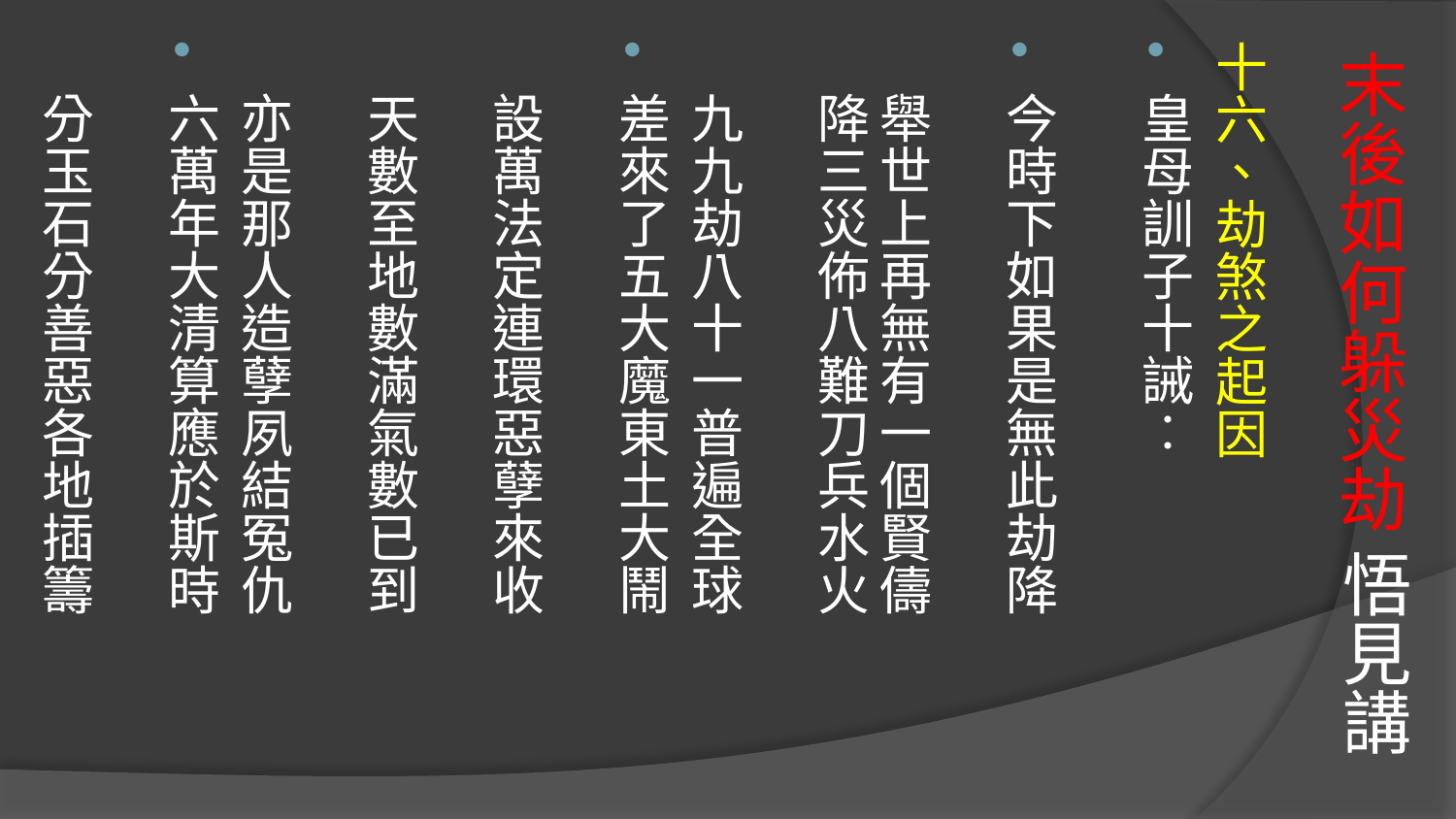

# 末後如何躲災劫 悟見講
十六、劫煞之起因
皇母訓子十誡︰
今時下如果是無此劫降
舉世上再無有一個賢儔　
降三災佈八難刀兵水火
九九劫八十一普遍全球
差來了五大魔東土大鬧
設萬法定連環惡孽來收
天數至地數滿氣數已到
亦是那人造孽夙結冤仇
六萬年大清算應於斯時
分玉石分善惡各地插籌